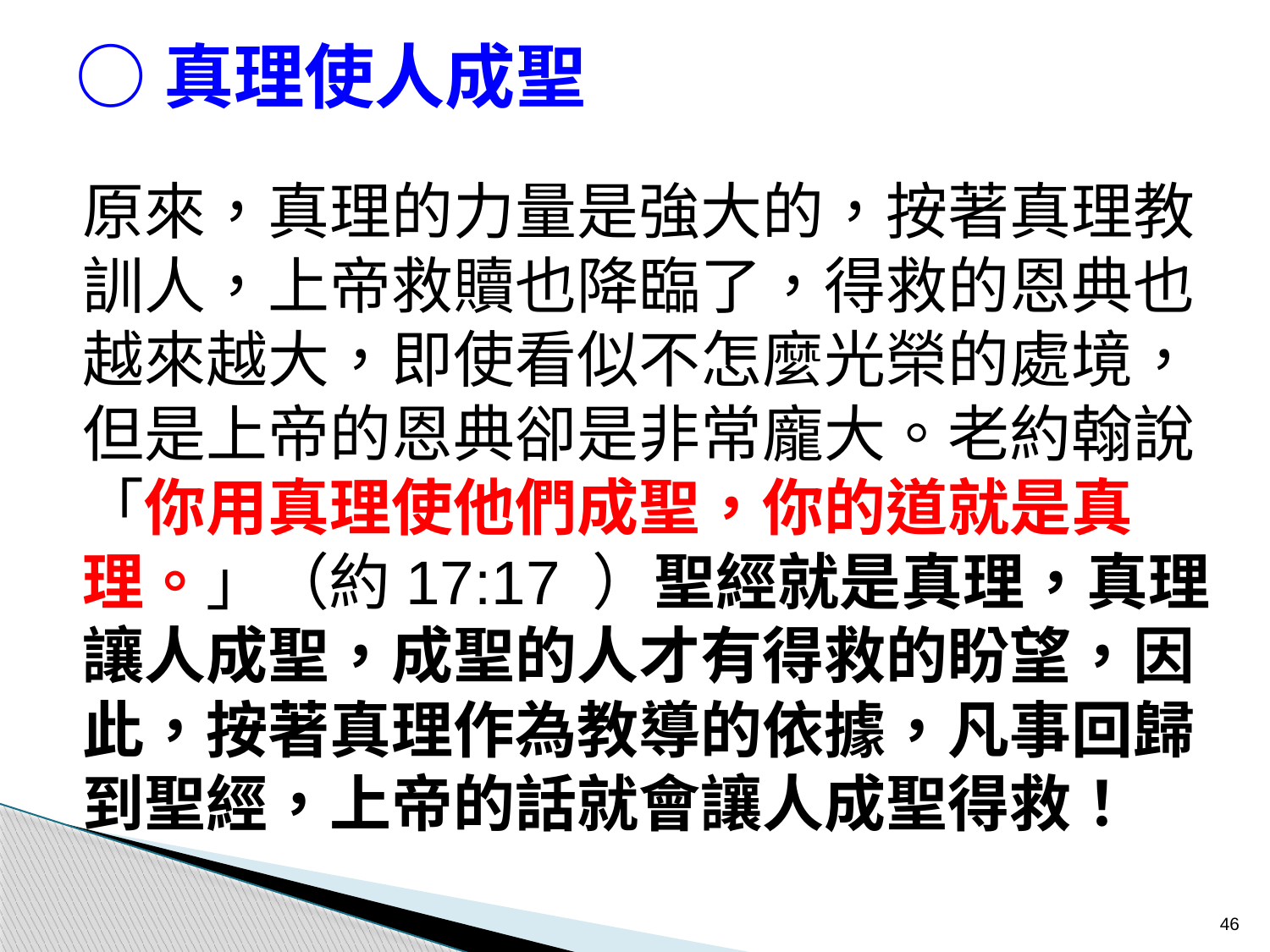

○真理使人成聖
原來，真理的力量是強大的，按著真理教訓人，上帝救贖也降臨了，得救的恩典也越來越大，即使看似不怎麼光榮的處境，但是上帝的恩典卻是非常龐大。老約翰說「你用真理使他們成聖，你的道就是真理。」（約17:17 ）聖經就是真理，真理讓人成聖，成聖的人才有得救的盼望，因此，按著真理作為教導的依據，凡事回歸到聖經，上帝的話就會讓人成聖得救！
46